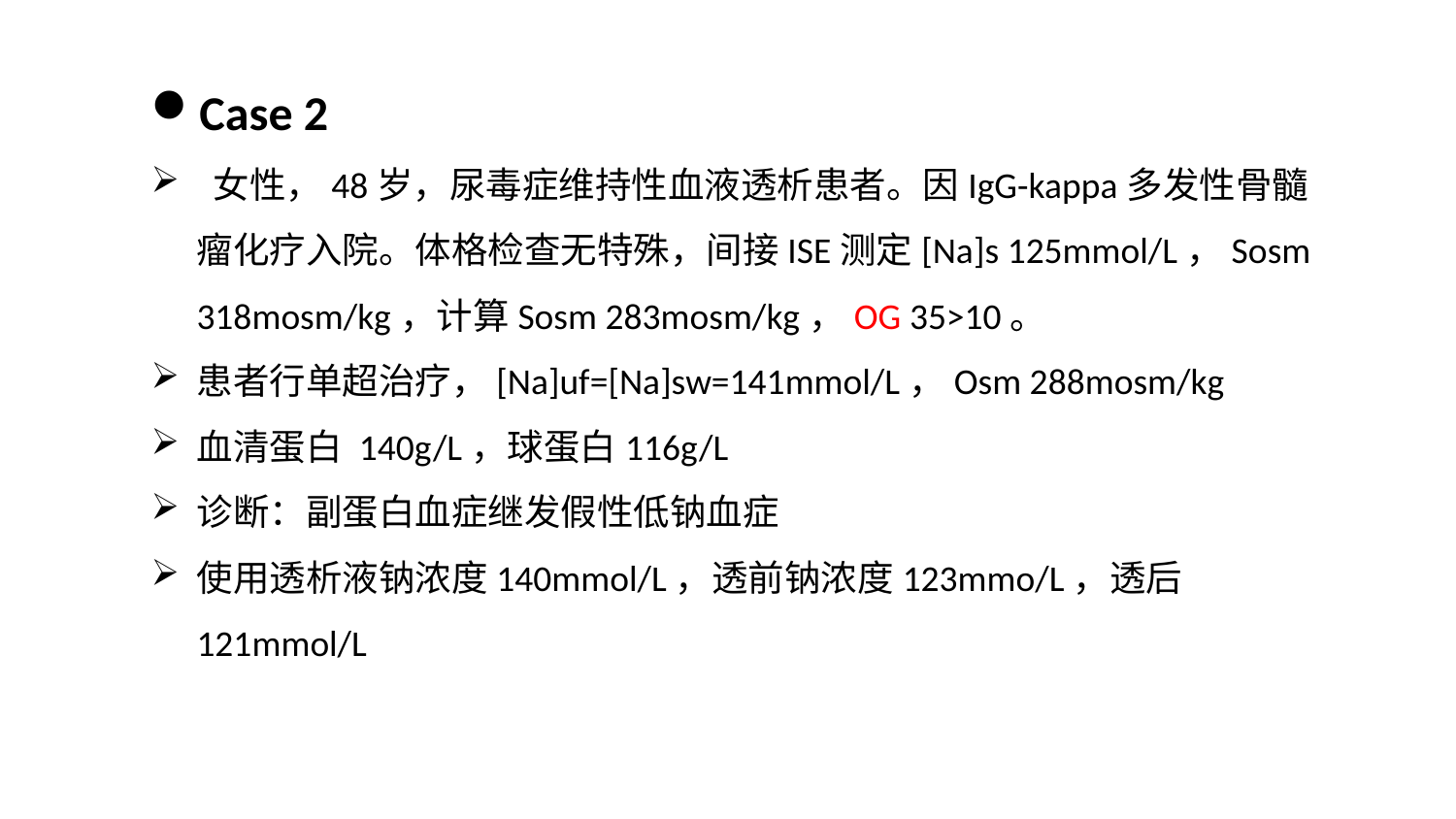

Case 2
 女性，48岁，尿毒症维持性血液透析患者。因IgG-kappa多发性骨髓瘤化疗入院。体格检查无特殊，间接ISE测定[Na]s 125mmol/L，Sosm 318mosm/kg，计算Sosm 283mosm/kg，OG 35>10。
患者行单超治疗，[Na]uf=[Na]sw=141mmol/L，Osm 288mosm/kg
血清蛋白 140g/L，球蛋白116g/L
诊断：副蛋白血症继发假性低钠血症
使用透析液钠浓度140mmol/L，透前钠浓度123mmo/L，透后121mmol/L